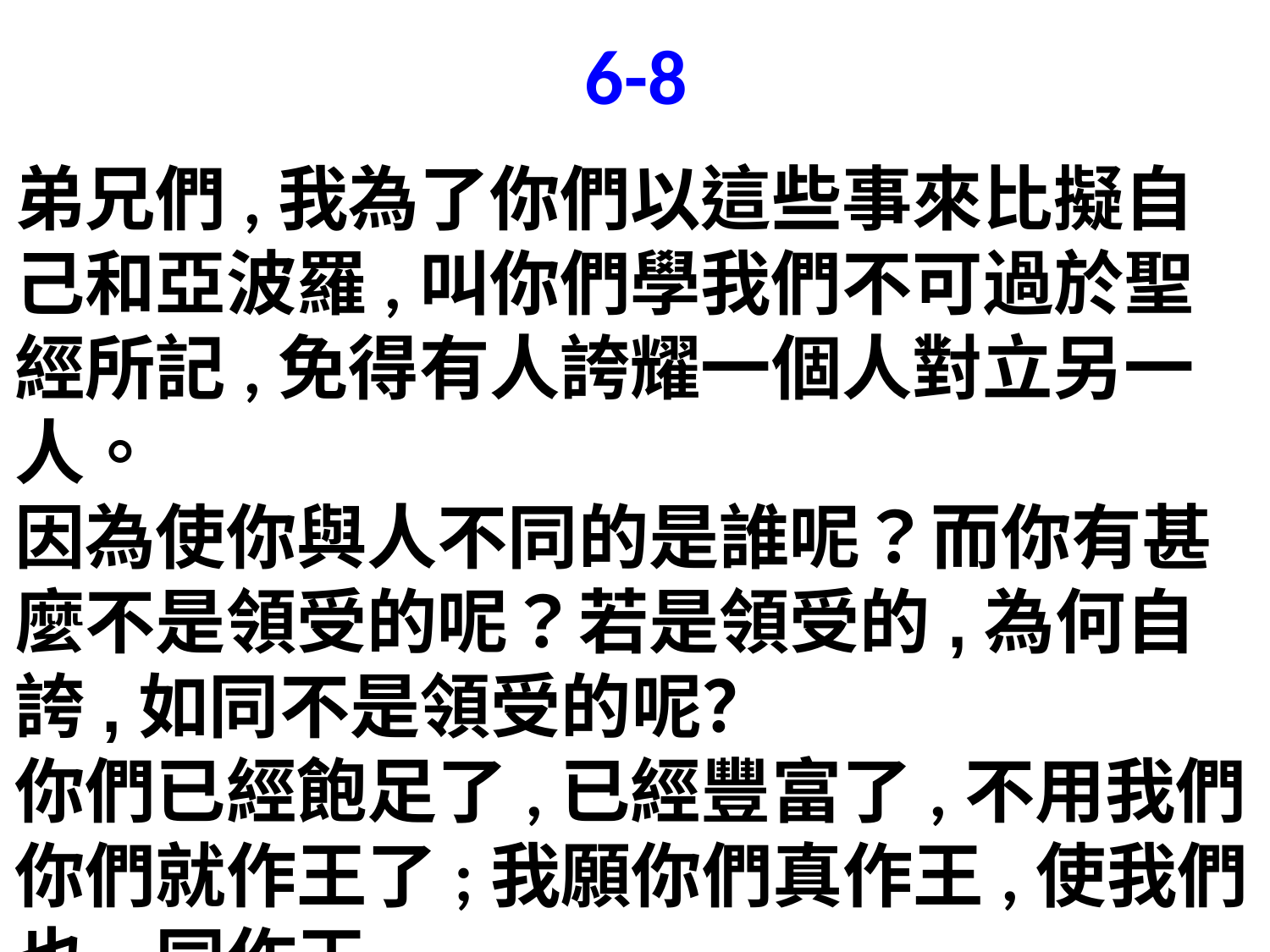

6-8
弟兄們,我為了你們以這些事來比擬自己和亞波羅,叫你們學我們不可過於聖經所記,免得有人誇耀一個人對立另一人。
因為使你與人不同的是誰呢？而你有甚麼不是領受的呢？若是領受的,為何自誇,如同不是領受的呢？
你們已經飽足了,已經豐富了,不用我們你們就作王了;我願你們真作王,使我們也一同作王。